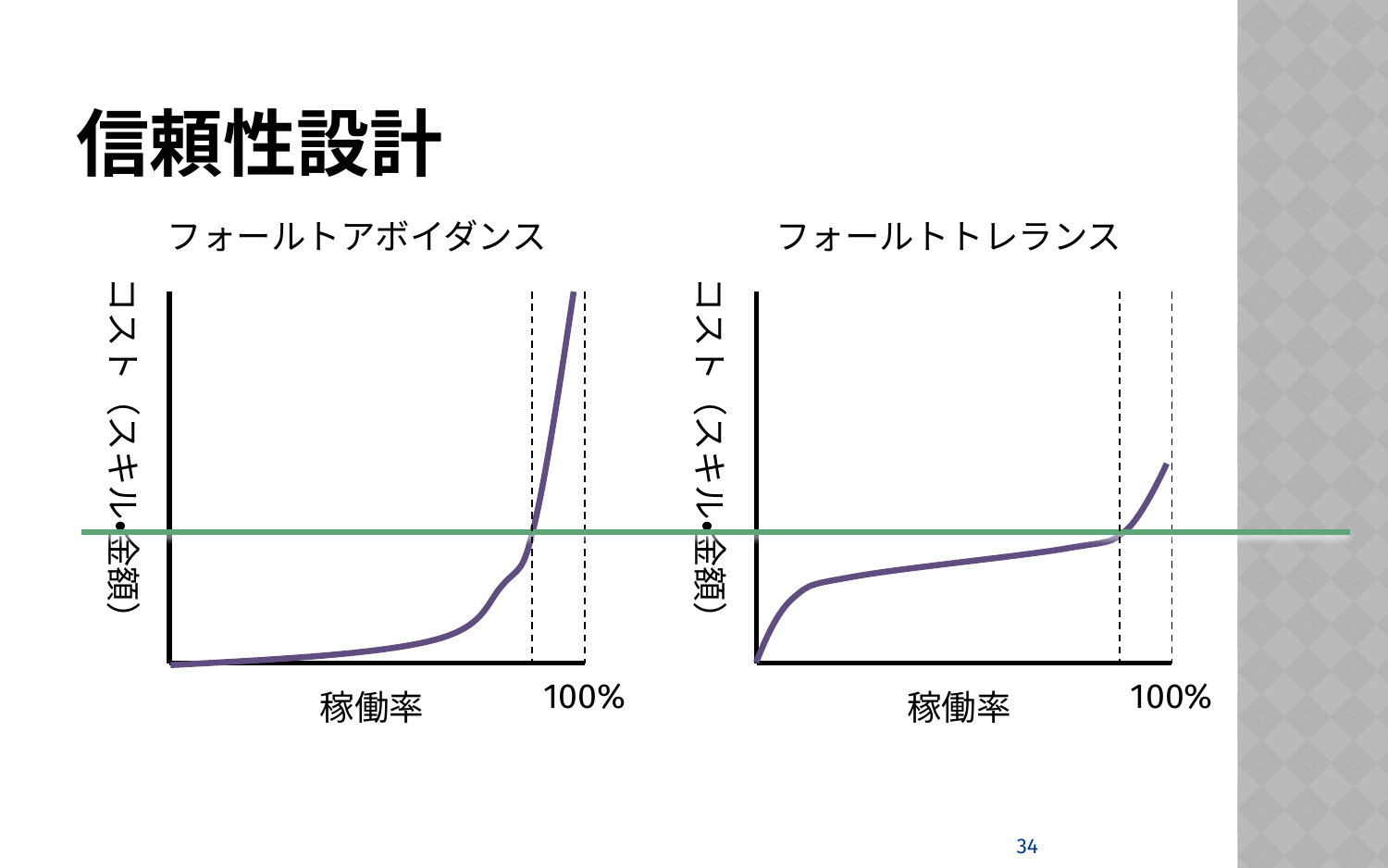

# 信頼性設計
フォールトアボイダンス
フォールトトレランス
コスト（スキル・金額）
コスト（スキル・金額）

100%
100%
稼働率
稼働率
34